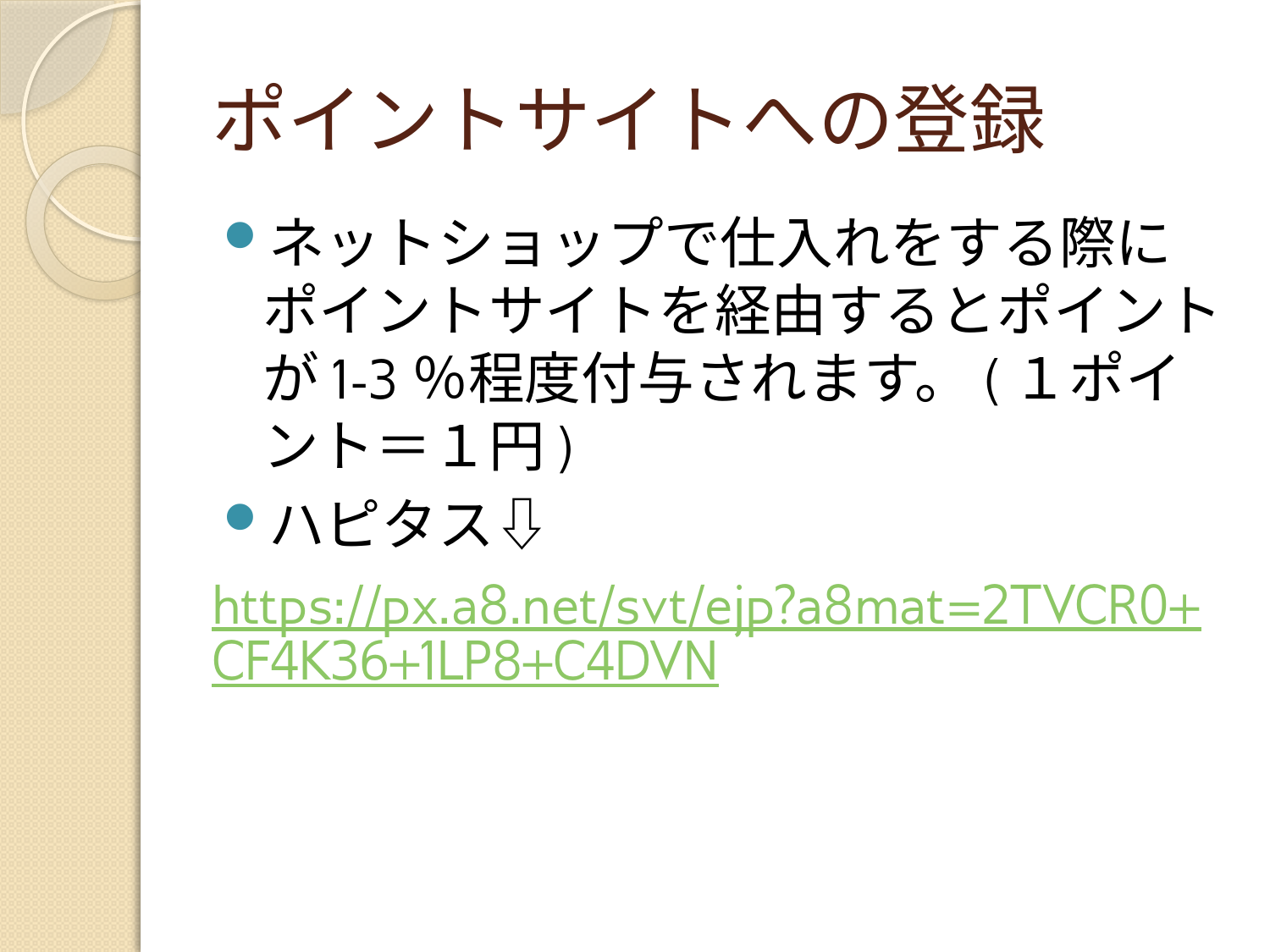

# ポイントサイトへの登録
ネットショップで仕入れをする際にポイントサイトを経由するとポイントが1-3％程度付与されます。(１ポイント＝１円)
ハピタス⇩
https://px.a8.net/svt/ejp?a8mat=2TVCR0+CF4K36+1LP8+C4DVN